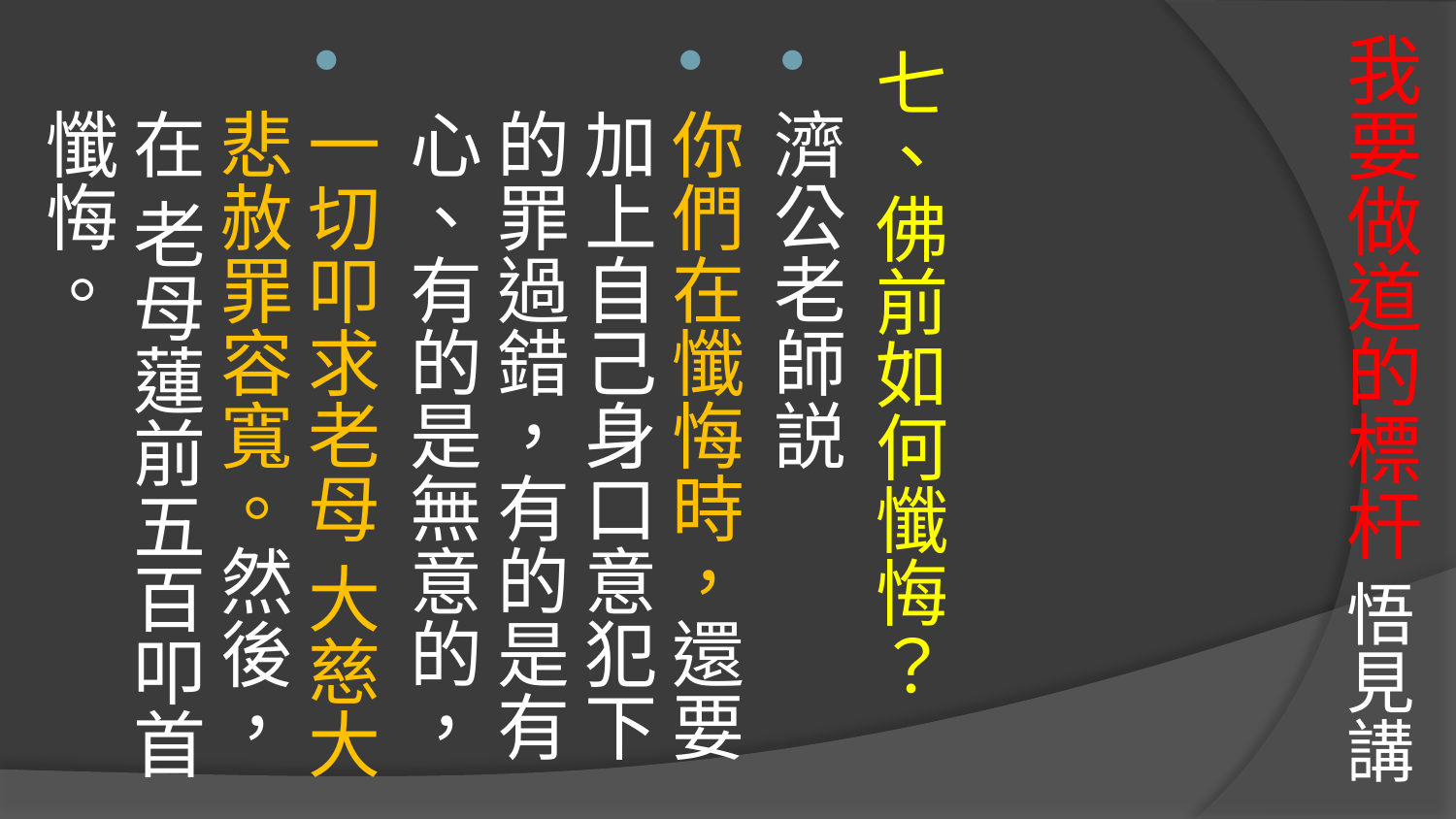

# 我要做道的標杆 悟見講
七、佛前如何懺悔？
濟公老師説
你們在懺悔時，還要加上自己身口意犯下的罪過錯，有的是有心、有的是無意的，
一切叩求老母 大慈大悲赦罪容寬。然後，在 老母蓮前五百叩首懺悔。